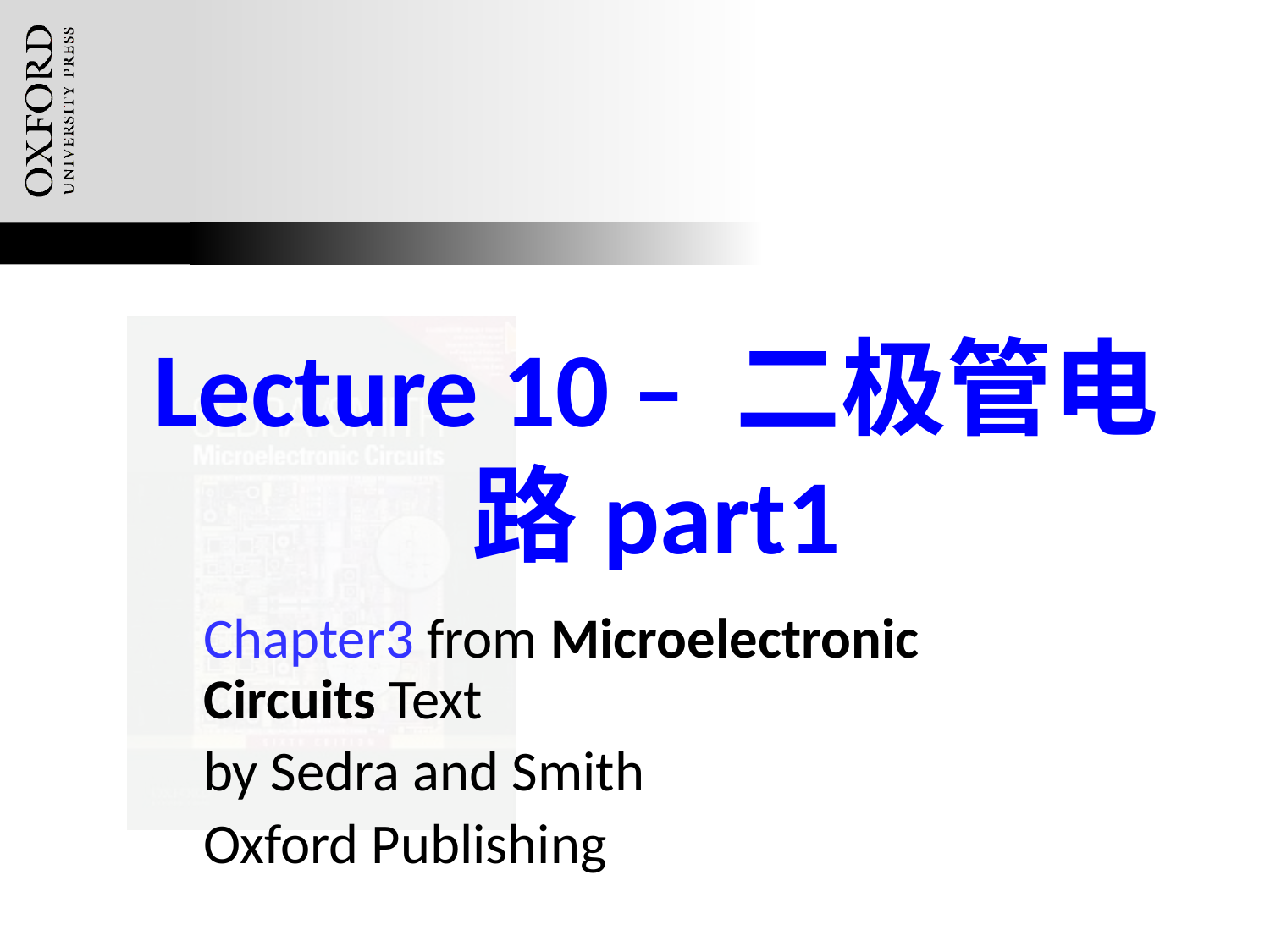

# Lecture 10 – 二极管电路part1
Chapter3 from Microelectronic Circuits Text
by Sedra and Smith
Oxford Publishing